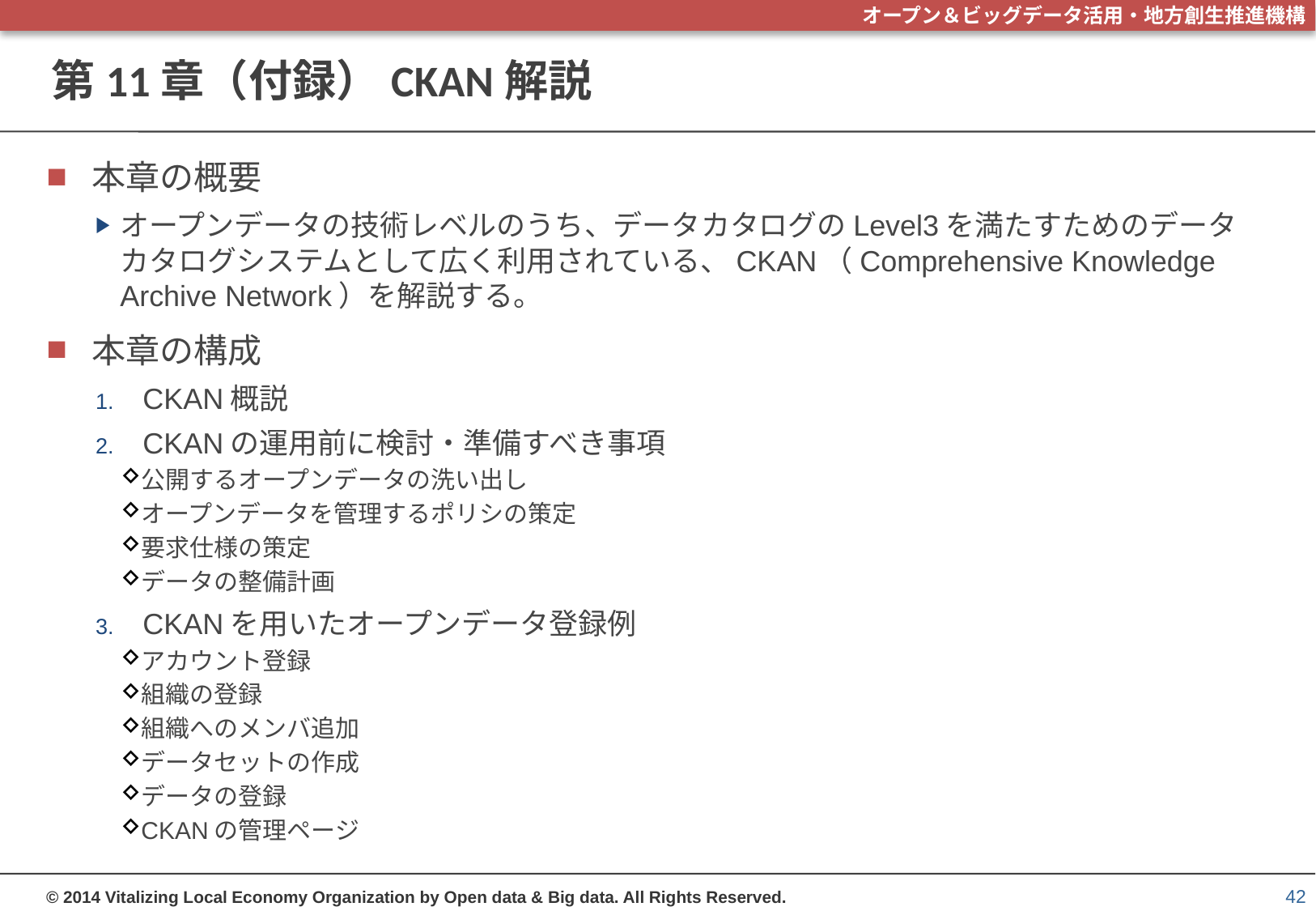

# 第11章（付録）CKAN解説
本章の概要
オープンデータの技術レベルのうち、データカタログのLevel3を満たすためのデータカタログシステムとして広く利用されている、CKAN（Comprehensive Knowledge Archive Network）を解説する。
本章の構成
CKAN概説
CKANの運用前に検討・準備すべき事項
公開するオープンデータの洗い出し
オープンデータを管理するポリシの策定
要求仕様の策定
データの整備計画
CKANを用いたオープンデータ登録例
アカウント登録
組織の登録
組織へのメンバ追加
データセットの作成
データの登録
CKANの管理ページ
42